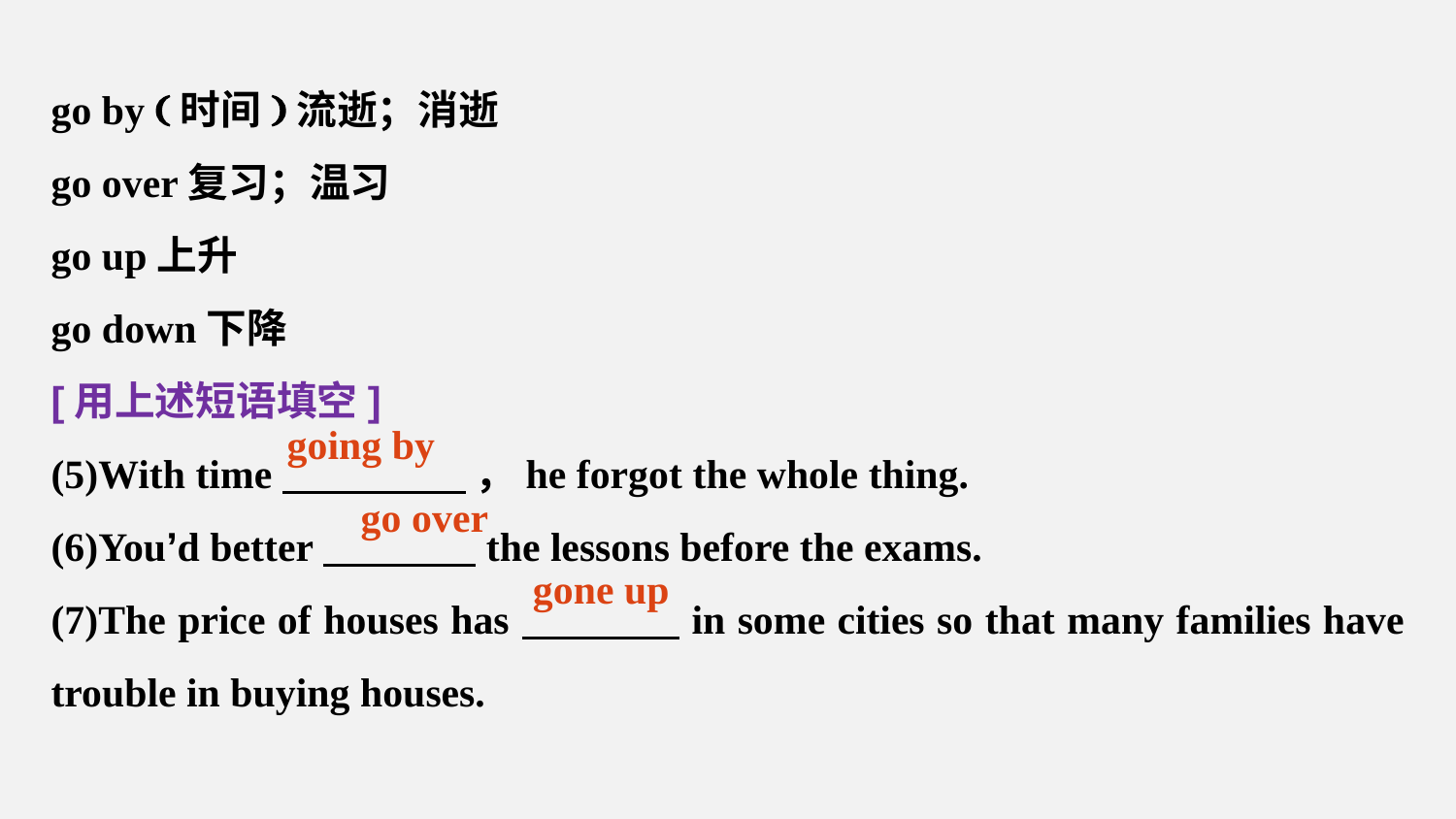

go by (时间)流逝；消逝
go over复习；温习
go up上升
go down下降
[用上述短语填空]
(5)With time                   ，he forgot the whole thing.
(6)You’d better                 the lessons before the exams.
(7)The price of houses has               in some cities so that many families have trouble in buying houses.
going by
go over
gone up